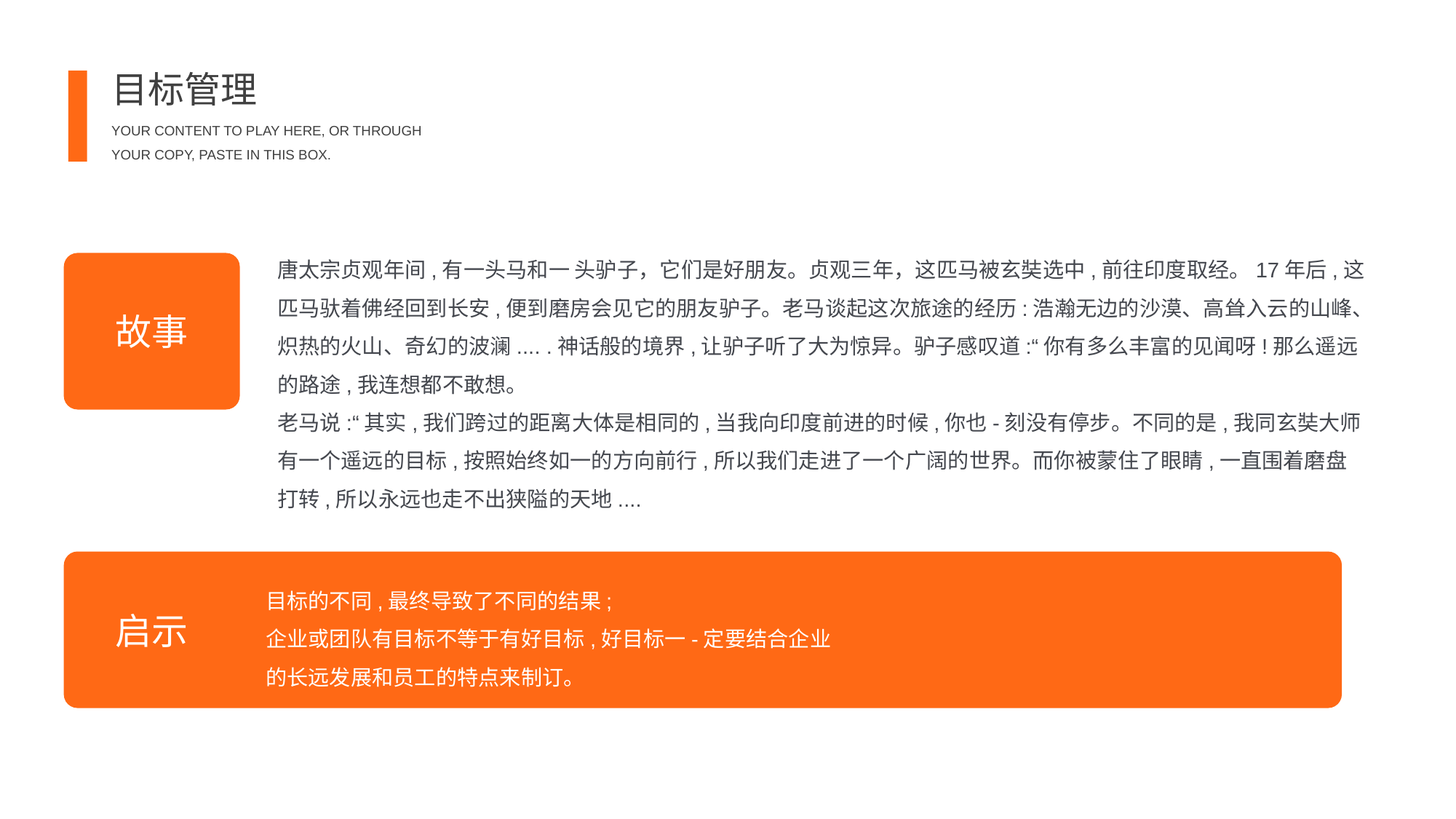

目标管理
YOUR CONTENT TO PLAY HERE, OR THROUGH YOUR COPY, PASTE IN THIS BOX.

唐太宗贞观年间,有一头马和一 头驴子，它们是好朋友。贞观三年，这匹马被玄奘选中,前往印度取经。17年后,这匹马驮着佛经回到长安,便到磨房会见它的朋友驴子。老马谈起这次旅途的经历:浩瀚无边的沙漠、高耸入云的山峰、炽热的火山、奇幻的波澜.... .神话般的境界,让驴子听了大为惊异。驴子感叹道:“你有多么丰富的见闻呀!那么遥远的路途,我连想都不敢想。
老马说:“其实,我们跨过的距离大体是相同的,当我向印度前进的时候,你也-刻没有停步。不同的是,我同玄奘大师有一个遥远的目标,按照始终如一的方向前行,所以我们走进了一个广阔的世界。而你被蒙住了眼睛,一直围着磨盘打转,所以永远也走不出狭隘的天地....

故事

启示
目标的不同,最终导致了不同的结果;
企业或团队有目标不等于有好目标,好目标一-定要结合企业
的长远发展和员工的特点来制订。